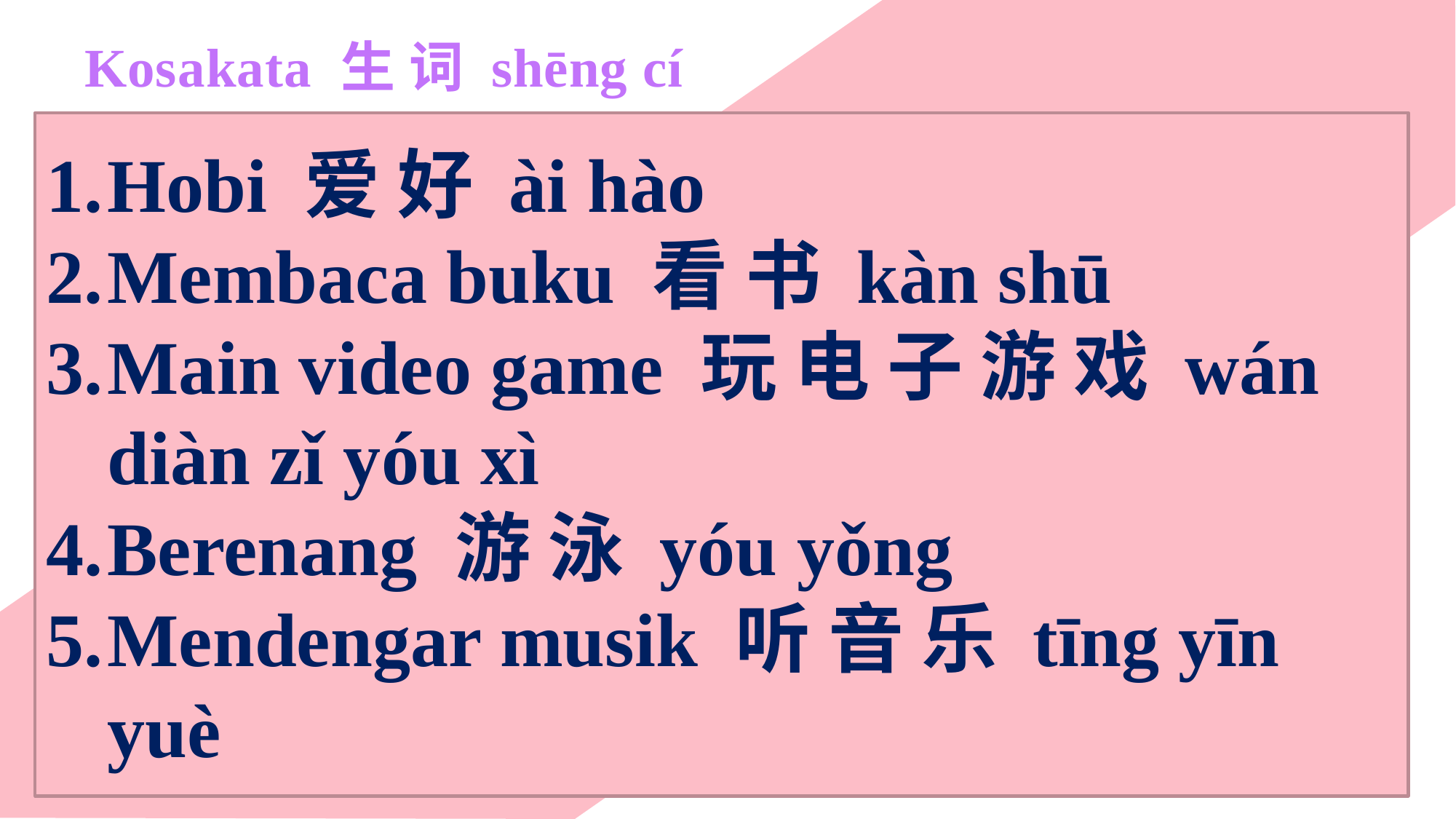

Kosakata 生 词 shēng cí

Hobi 爱 好 ài hào
Membaca buku 看 书 kàn shū
Main video game 玩 电 子 游 戏 wán diàn zǐ yóu xì
Berenang 游 泳 yóu yǒng
Mendengar musik 听 音 乐 tīng yīn yuè